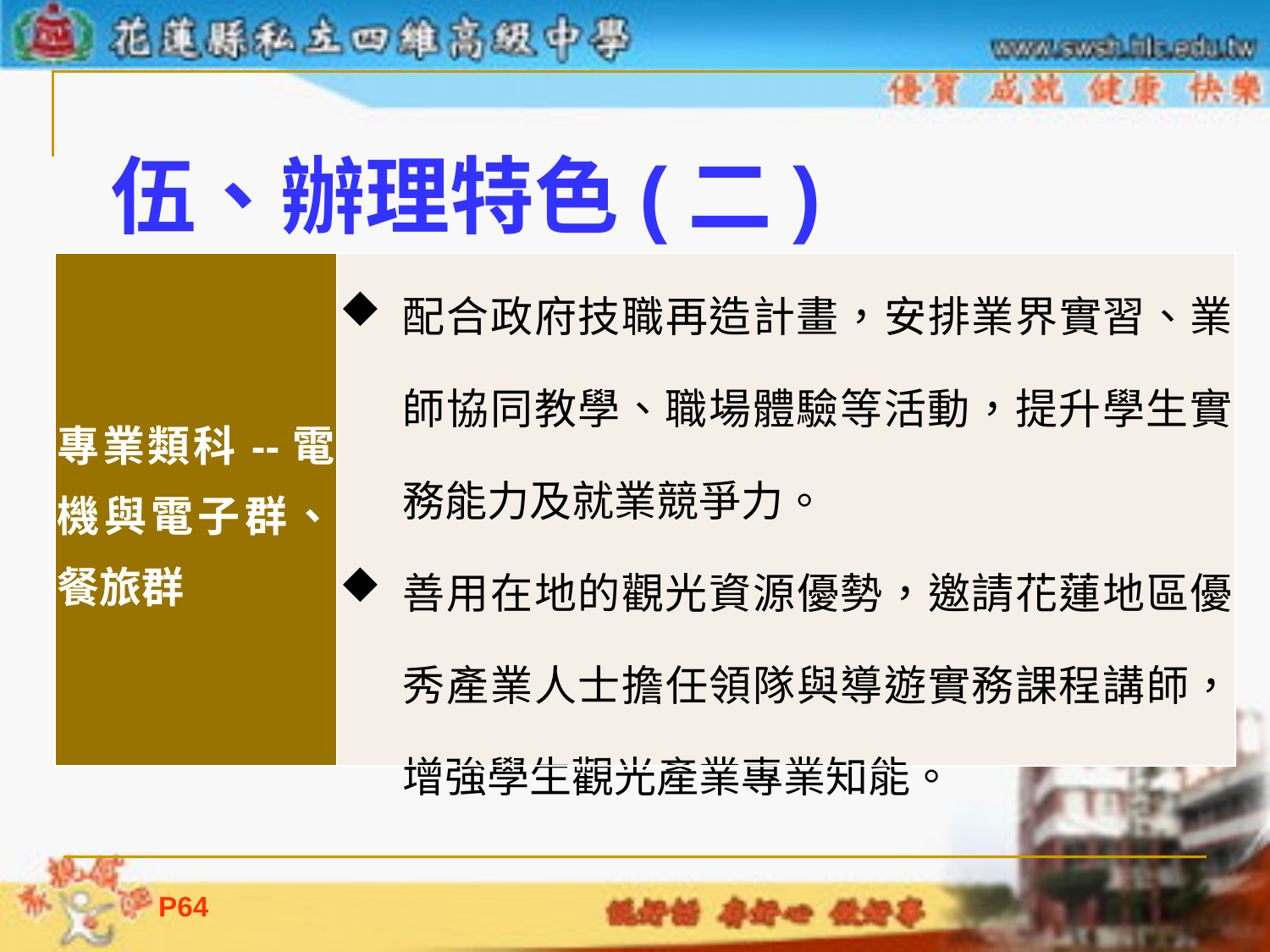

伍、辦理特色(二)
| 專業類科--電機與電子群、餐旅群 | 配合政府技職再造計畫，安排業界實習、業師協同教學、職場體驗等活動，提升學生實務能力及就業競爭力。 善用在地的觀光資源優勢，邀請花蓮地區優秀產業人士擔任領隊與導遊實務課程講師，增強學生觀光產業專業知能。 |
| --- | --- |
P64